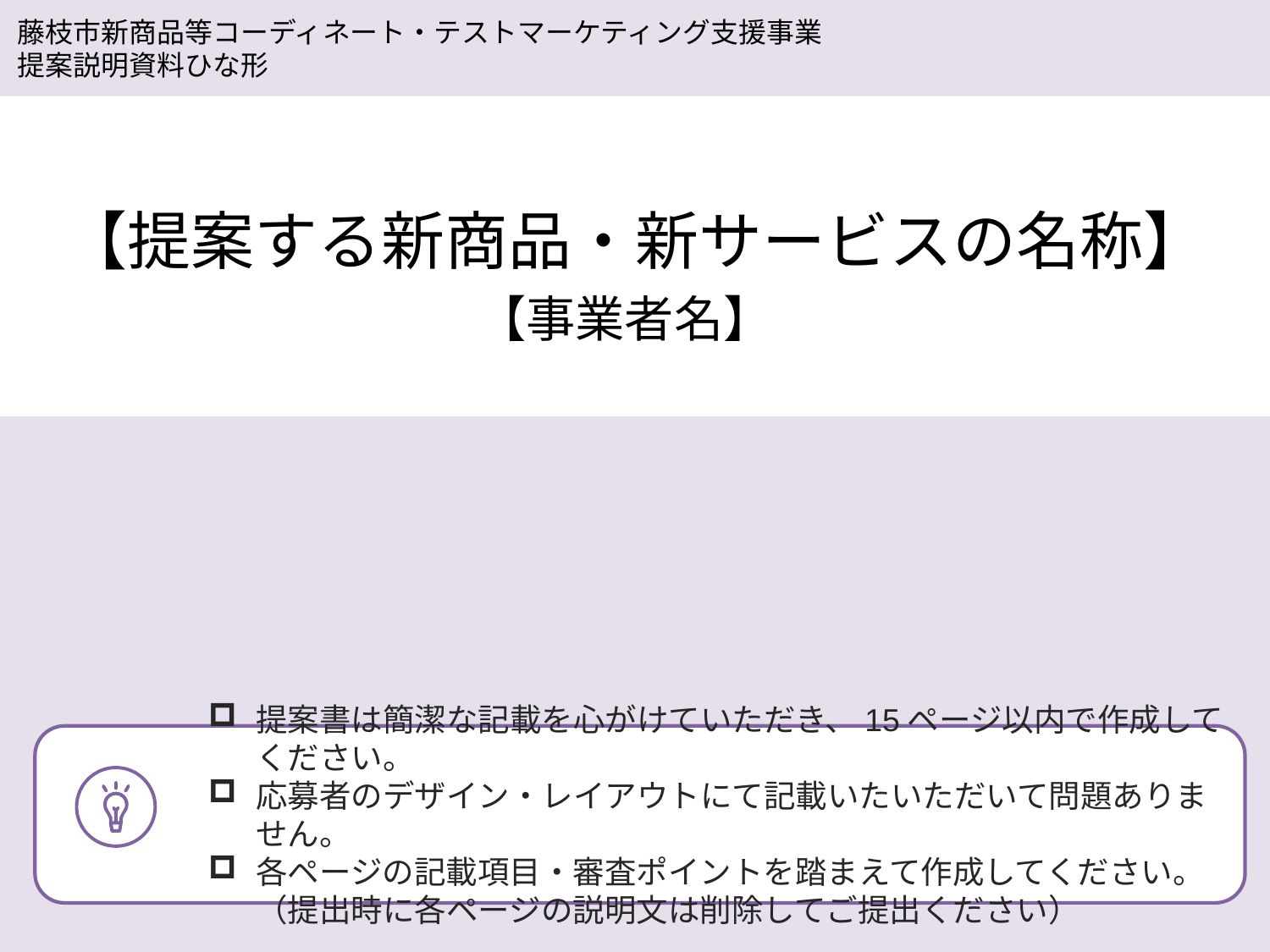

藤枝市新商品等コーディネート・テストマーケティング支援事業
提案説明資料ひな形
# 【提案する新商品・新サービスの名称】
【事業者名】

提案書は簡潔な記載を心がけていただき、15ページ以内で作成してください。
応募者のデザイン・レイアウトにて記載いたいただいて問題ありません。
各ページの記載項目・審査ポイントを踏まえて作成してください。
（提出時に各ページの説明文は削除してご提出ください）